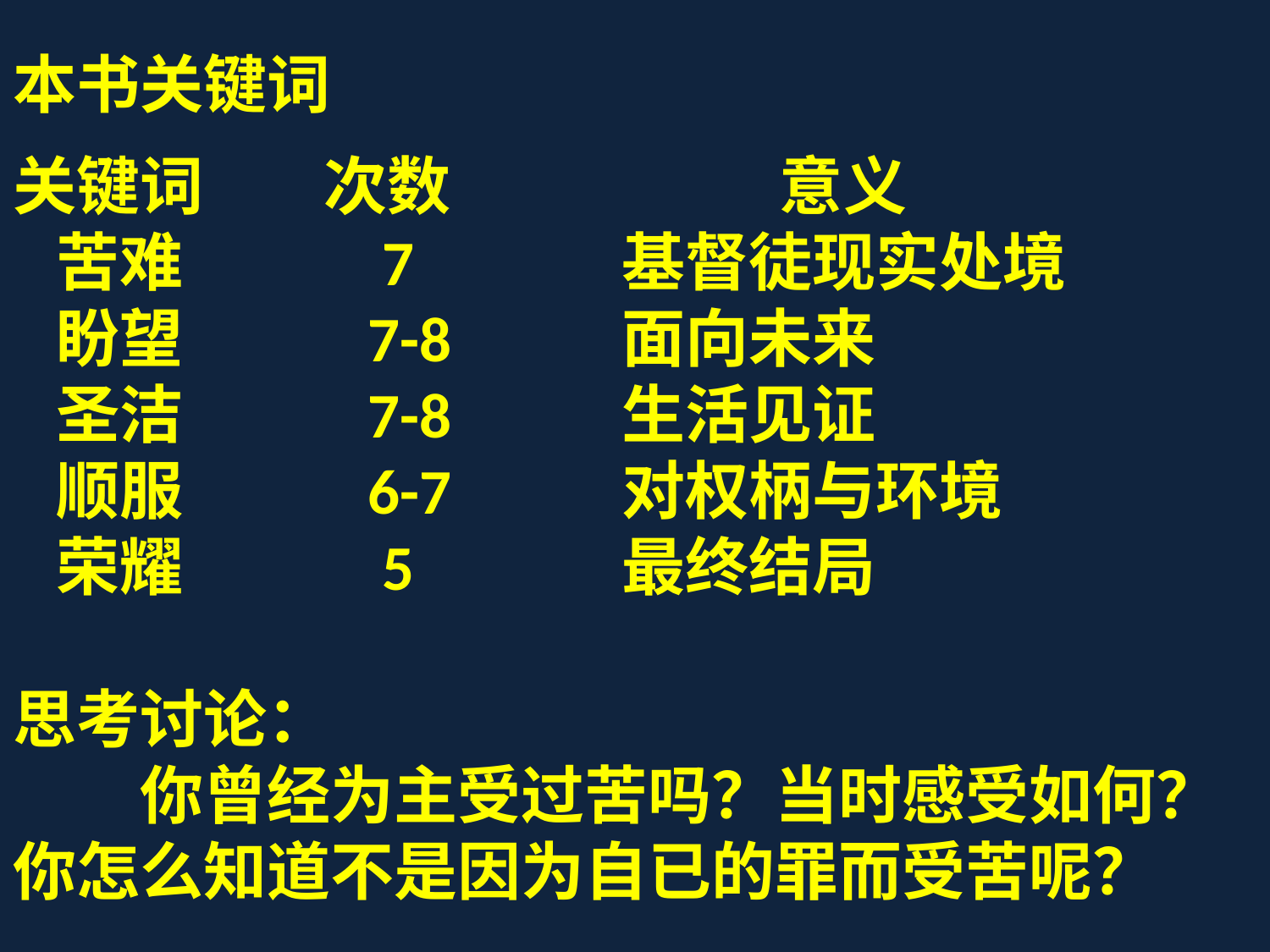

本书关键词

关键词	    次数	                  意义
  苦难	       7   	      基督徒现实处境
  盼望	      7-8	      面向未来
  圣洁	      7-8 	      生活见证
  顺服	      6-7	      对权柄与环境
  荣耀	       5 	      最终结局

思考讨论：
　　你曾经为主受过苦吗？当时感受如何？你怎么知道不是因为自已的罪而受苦呢？